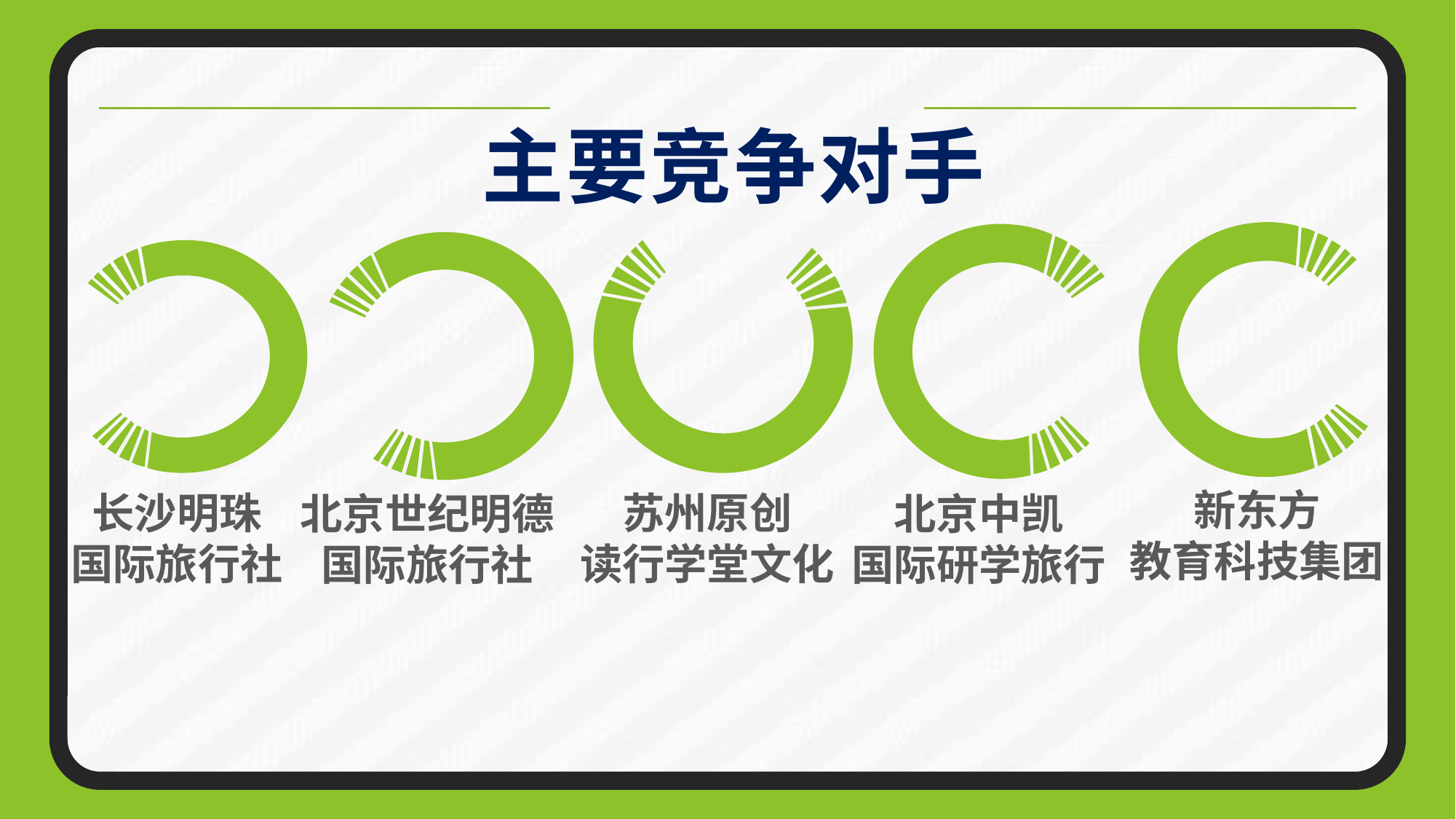

主要竞争对手

新东方
教育科技集团
长沙明珠
国际旅行社
苏州原创
读行学堂文化
北京世纪明德
国际旅行社
北京中凯
国际研学旅行